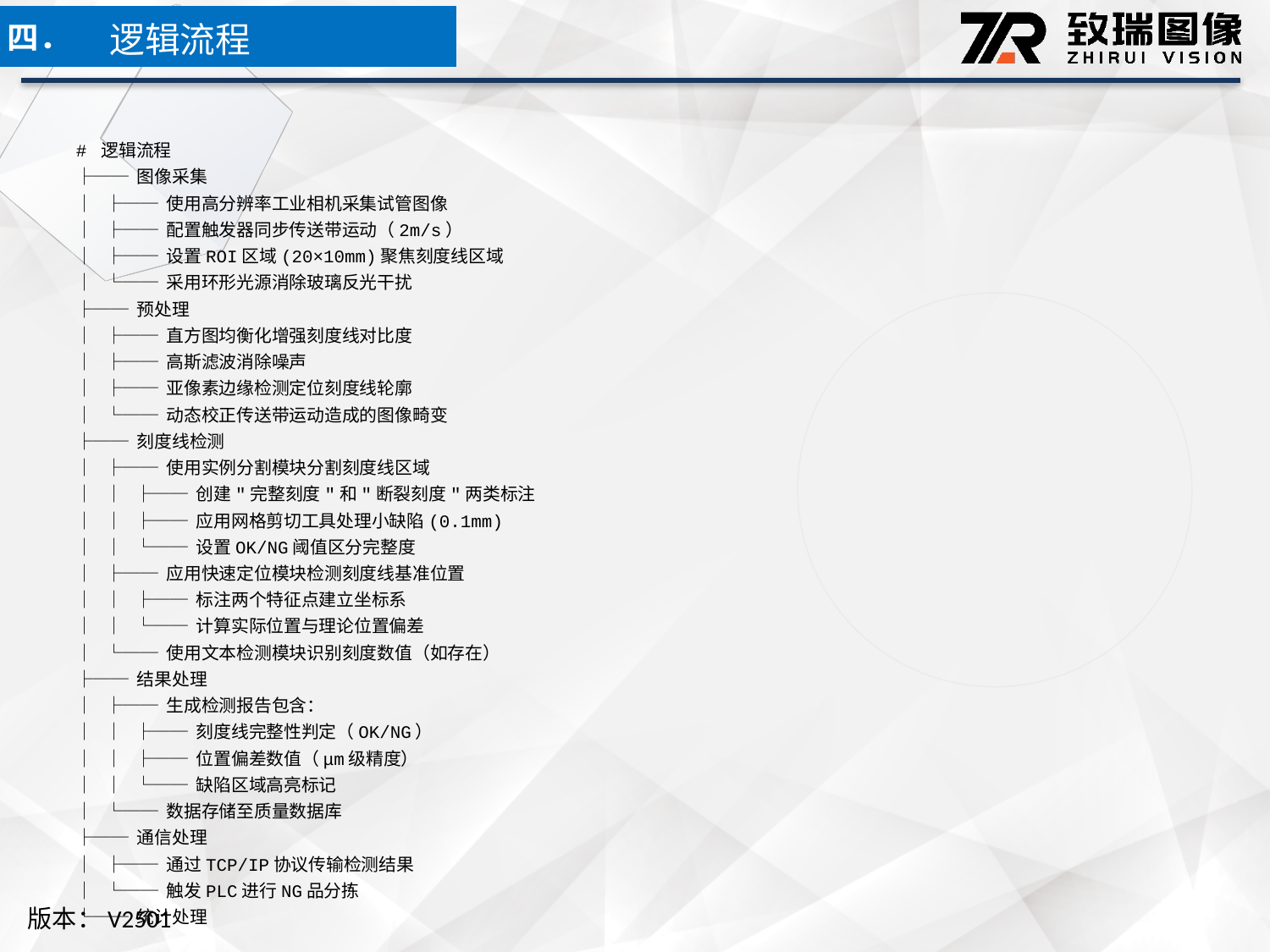

逻辑流程
四．

# 逻辑流程
├── 图像采集
│   ├── 使用高分辨率工业相机采集试管图像
│   ├── 配置触发器同步传送带运动（2m/s）
│   ├── 设置ROI区域(20×10mm)聚焦刻度线区域
│   └── 采用环形光源消除玻璃反光干扰
├── 预处理
│   ├── 直方图均衡化增强刻度线对比度
│   ├── 高斯滤波消除噪声
│   ├── 亚像素边缘检测定位刻度线轮廓
│   └── 动态校正传送带运动造成的图像畸变
├── 刻度线检测
│   ├── 使用实例分割模块分割刻度线区域
│   │   ├── 创建"完整刻度"和"断裂刻度"两类标注
│   │   ├── 应用网格剪切工具处理小缺陷(0.1mm)
│   │   └── 设置OK/NG阈值区分完整度
│   ├── 应用快速定位模块检测刻度线基准位置
│   │   ├── 标注两个特征点建立坐标系
│   │   └── 计算实际位置与理论位置偏差
│   └── 使用文本检测模块识别刻度数值（如存在）
├── 结果处理
│   ├── 生成检测报告包含：
│   │   ├── 刻度线完整性判定（OK/NG）
│   │   ├── 位置偏差数值（μm级精度）
│   │   └── 缺陷区域高亮标记
│   └── 数据存储至质量数据库
├── 通信处理
│   ├── 通过TCP/IP协议传输检测结果
│   └── 触发PLC进行NG品分拣
└── 统计处理